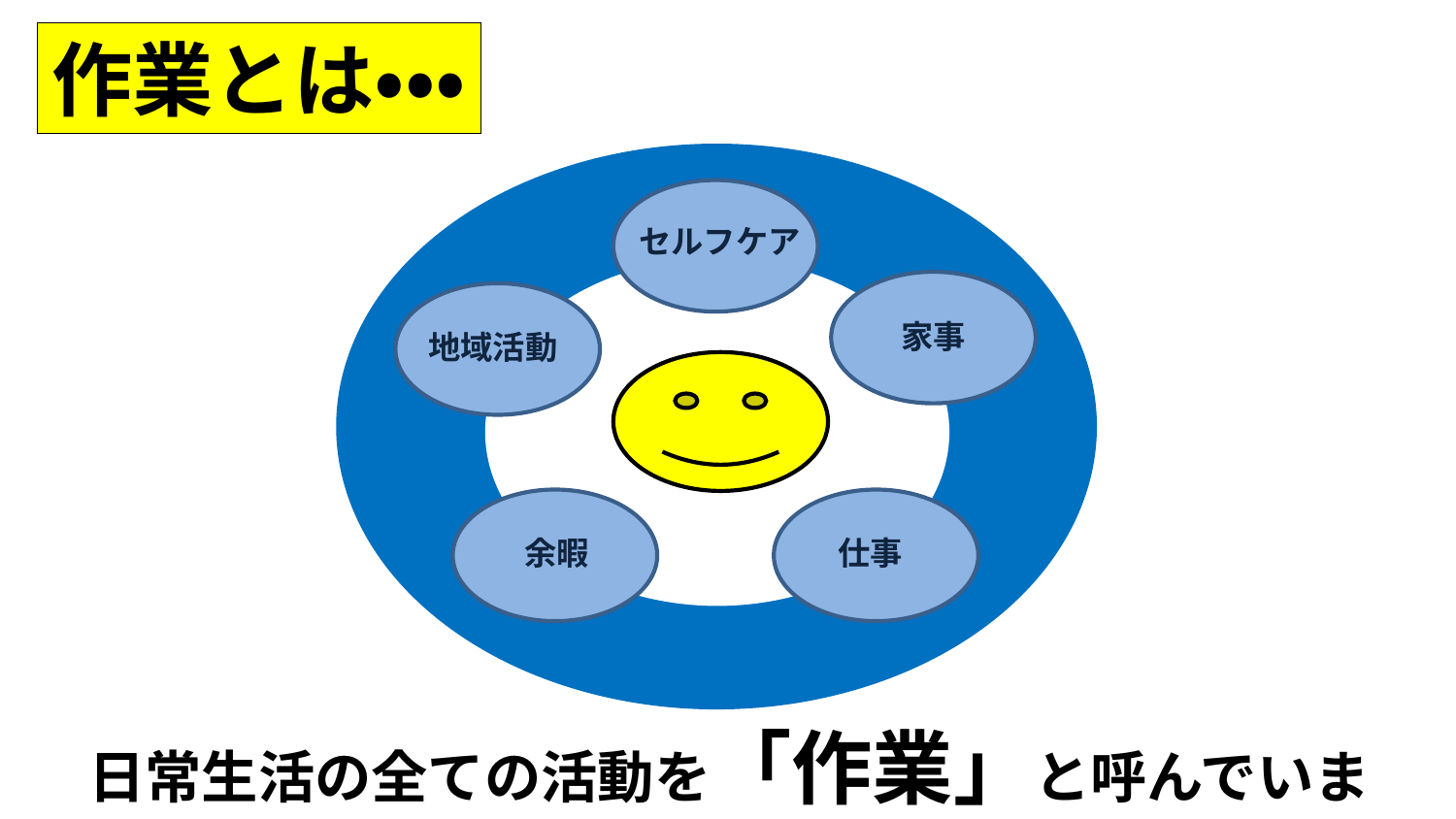

作業とは・・・

セルフケア

家事
地域活動

余暇
仕事
日常生活の全ての活動を「作業」と呼んでいます。